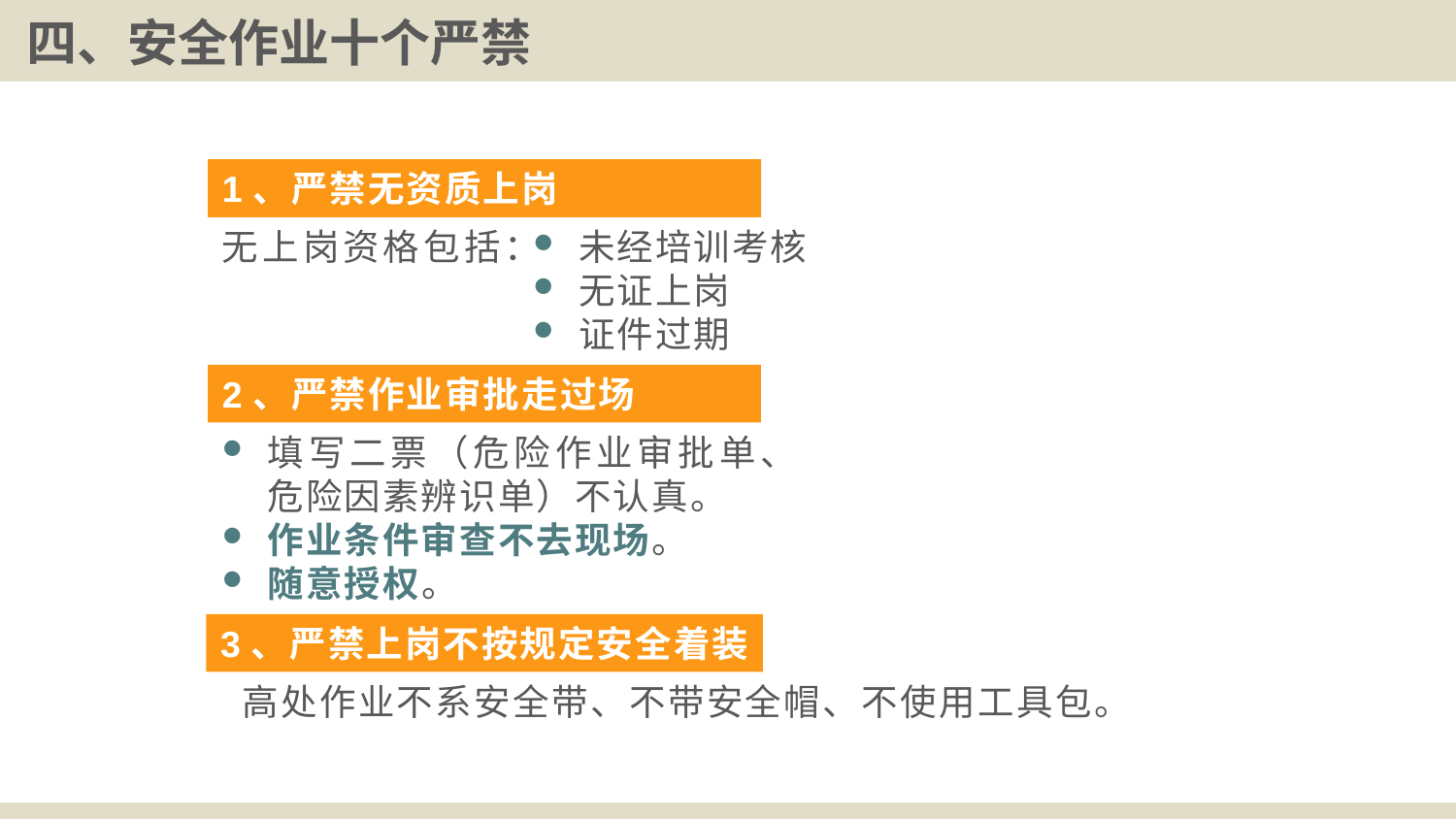

四、安全作业十个严禁
1、严禁无资质上岗
无上岗资格包括：
未经培训考核
无证上岗
证件过期
2、严禁作业审批走过场
填写二票（危险作业审批单、危险因素辨识单）不认真。
作业条件审查不去现场。
随意授权。
3、严禁上岗不按规定安全着装
 高处作业不系安全带、不带安全帽、不使用工具包。